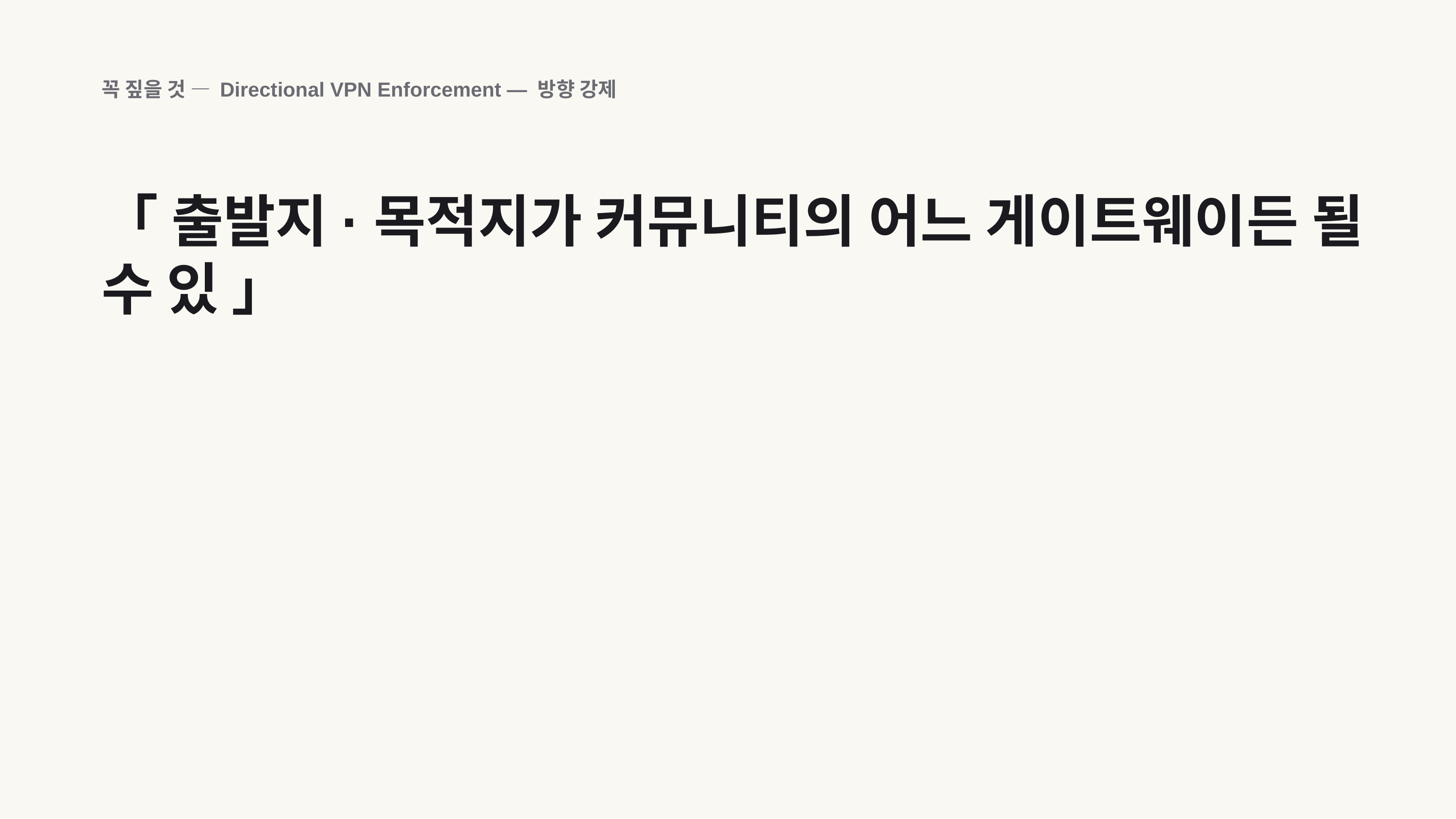

꼭 짚을 것 — Directional VPN Enforcement — 방향 강제
「 출발지·목적지가 커뮤니티의 어느 게이트웨이든 될 수 있 」